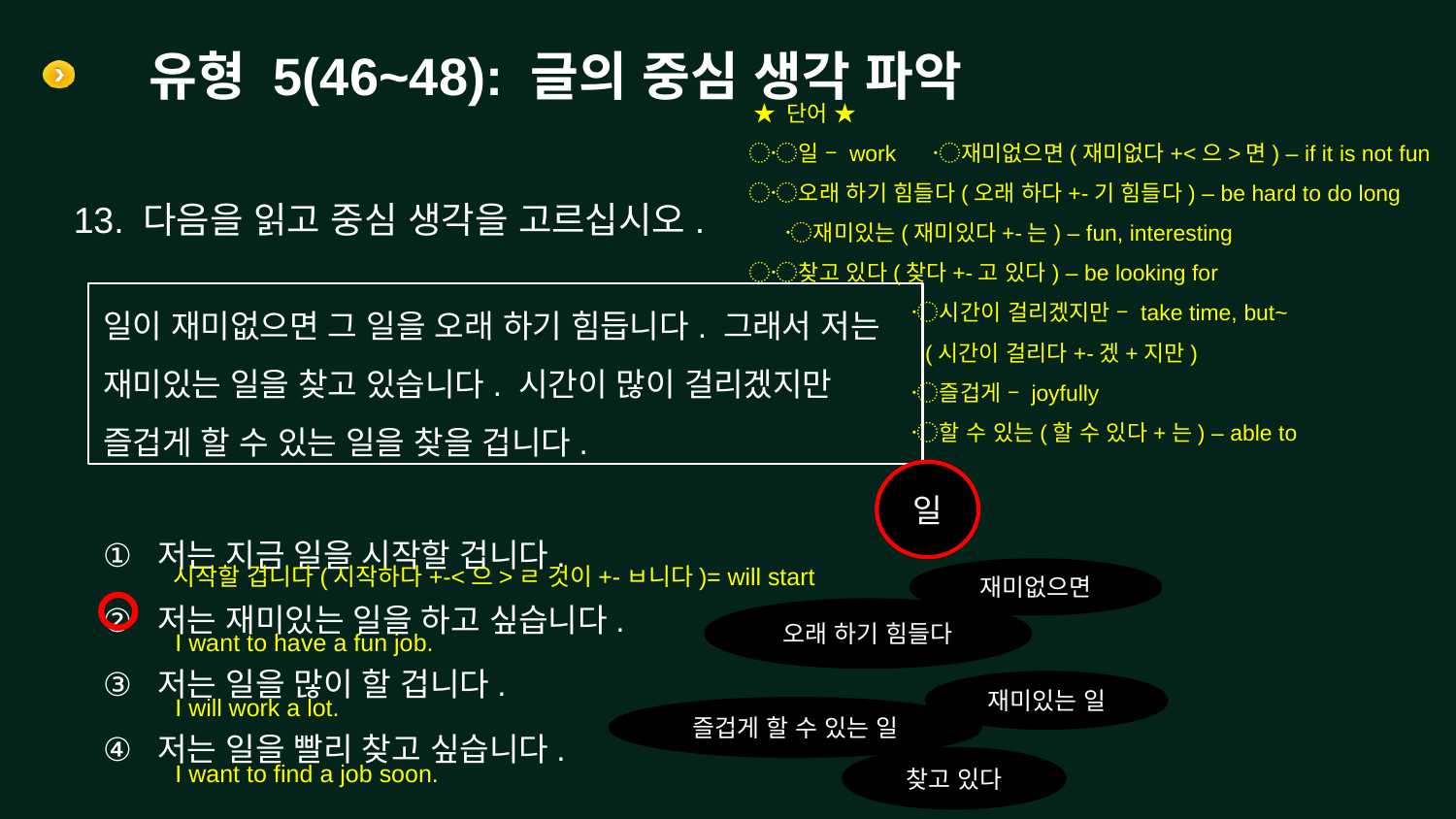

# 유형 5(46~48): 글의 중심 생각 파악
 ★ 단어 ★
〮일 – work     〮재미없으면(재미없다+<으>면) – if it is not fun
〮오래 하기 힘들다(오래 하다+-기 힘들다) – be hard to do long            〮재미있는(재미있다+-는) – fun, interesting
〮찾고 있다(찾다+-고 있다) – be looking for
                         〮시간이 걸리겠지만 – take time, but~
                            (시간이 걸리다+-겠+지만)
                         〮즐겁게 – joyfully
                         〮할 수 있는(할 수 있다+는) – able to
13. 다음을 읽고 중심 생각을 고르십시오.
일이 재미없으면 그 일을 오래 하기 힘듭니다. 그래서 저는 재미있는 일을 찾고 있습니다. 시간이 많이 걸리겠지만 즐겁게 할 수 있는 일을 찾을 겁니다.
일
저는 지금 일을 시작할 겁니다.
저는 재미있는 일을 하고 싶습니다.
저는 일을 많이 할 겁니다.
저는 일을 빨리 찾고 싶습니다.
시작할 겁니다(시작하다+-<으>ㄹ 것이+-ㅂ니다)= will start
재미없으면

오래 하기 힘들다
I want to have a fun job.
재미있는 일
I will work a lot.
즐겁게 할 수 있는 일
찾고 있다
I want to find a job soon.